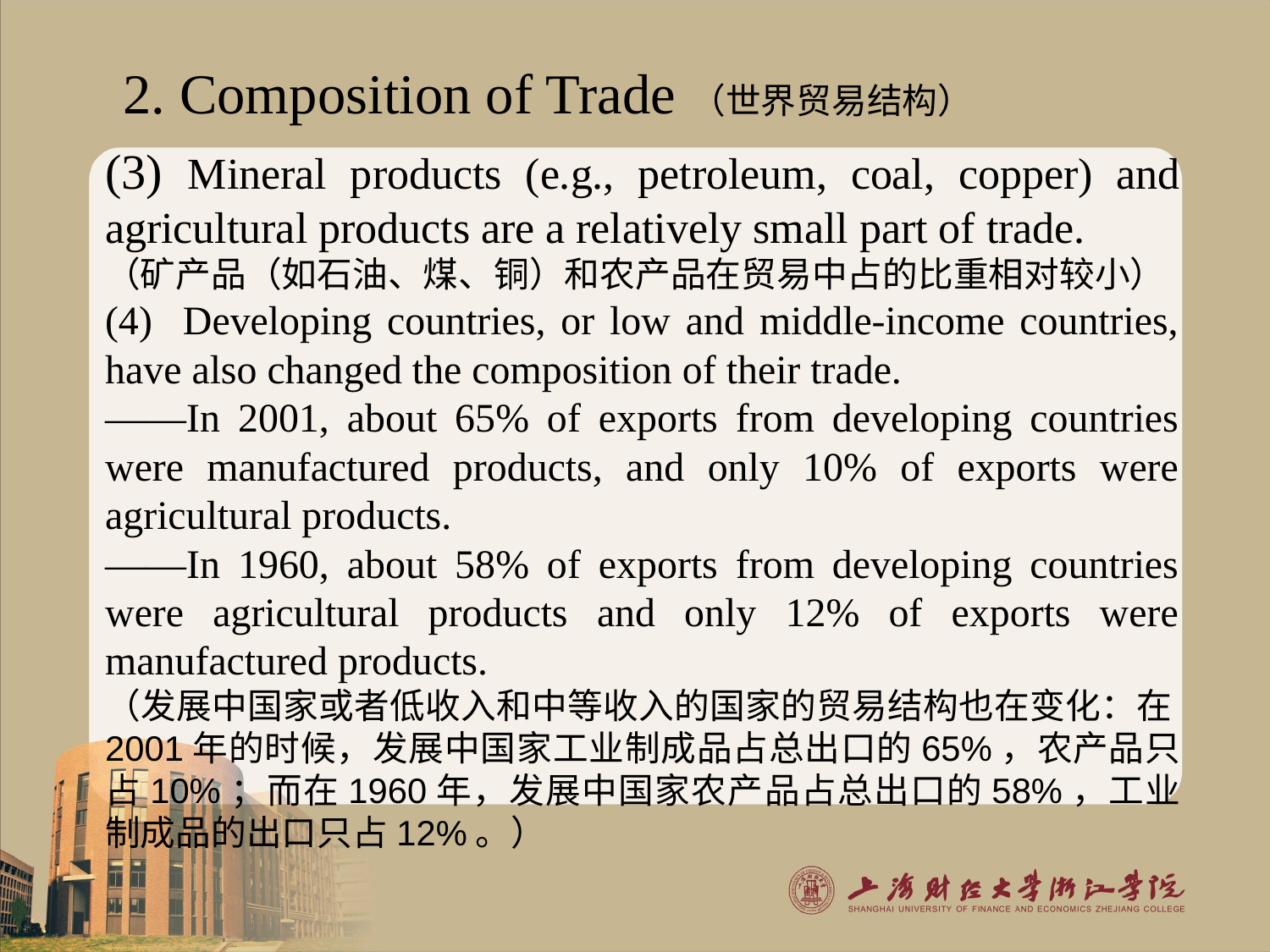

2. Composition of Trade（世界贸易结构）
(3) Mineral products (e.g., petroleum, coal, copper) and agricultural products are a relatively small part of trade.
（矿产品（如石油、煤、铜）和农产品在贸易中占的比重相对较小）
(4)  Developing countries, or low and middle-income countries, have also changed the composition of their trade.
——In 2001, about 65% of exports from developing countries were manufactured products, and only 10% of exports were agricultural products.
——In 1960, about 58% of exports from developing countries were agricultural products and only 12% of exports were manufactured products.
（发展中国家或者低收入和中等收入的国家的贸易结构也在变化：在2001年的时候，发展中国家工业制成品占总出口的65%，农产品只占10%；而在1960年，发展中国家农产品占总出口的58%，工业制成品的出口只占12%。）